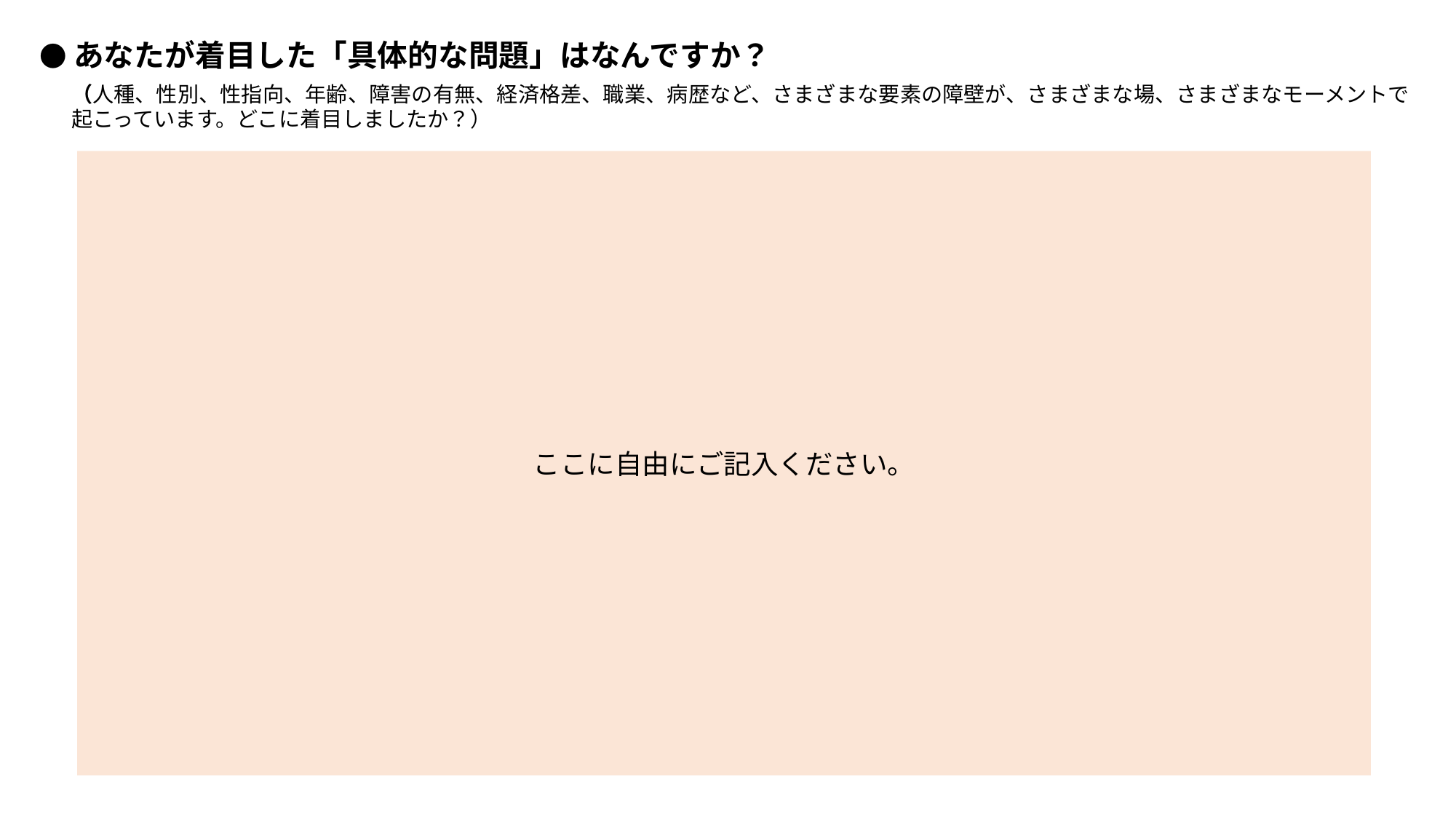

●あなたが着目した「具体的な問題」はなんですか？
（人種、性別、性指向、年齢、障害の有無、経済格差、職業、病歴など、さまざまな要素の障壁が、さまざまな場、さまざまなモーメントで   起こっています。どこに着目しましたか？）
ここに自由にご記入ください。